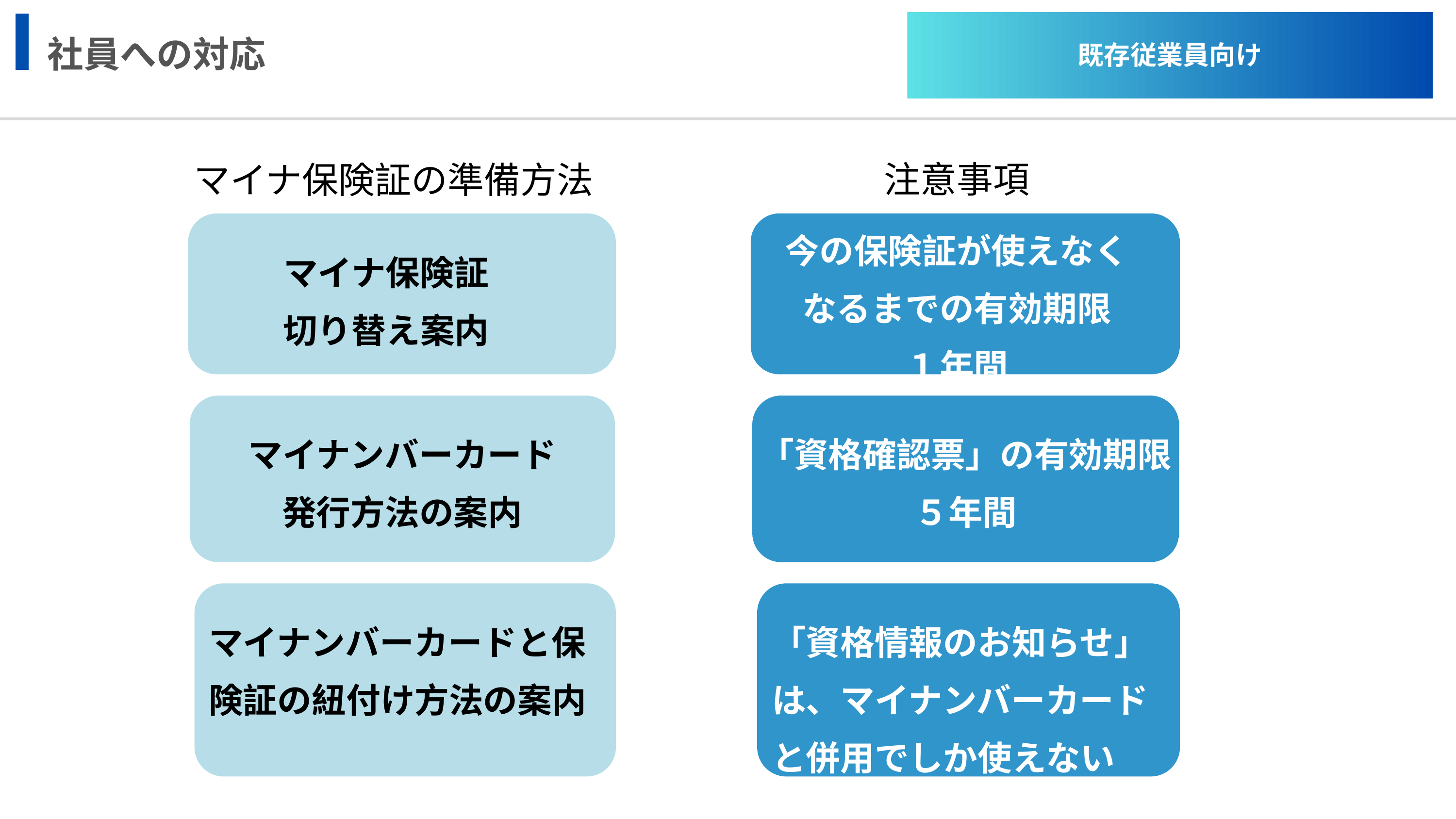

既存従業員向け

社員への対応
マイナ保険証の準備方法
注意事項

今の保険証が使えなく
なるまでの有効期限
１年間

「資格確認票」の有効期限
５年間

「資格情報のお知らせ」
は、マイナンバーカードと併用でしか使えない

マイナ保険証
切り替え案内

マイナンバーカード
発行方法の案内

マイナンバーカードと保険証の紐付け方法の案内